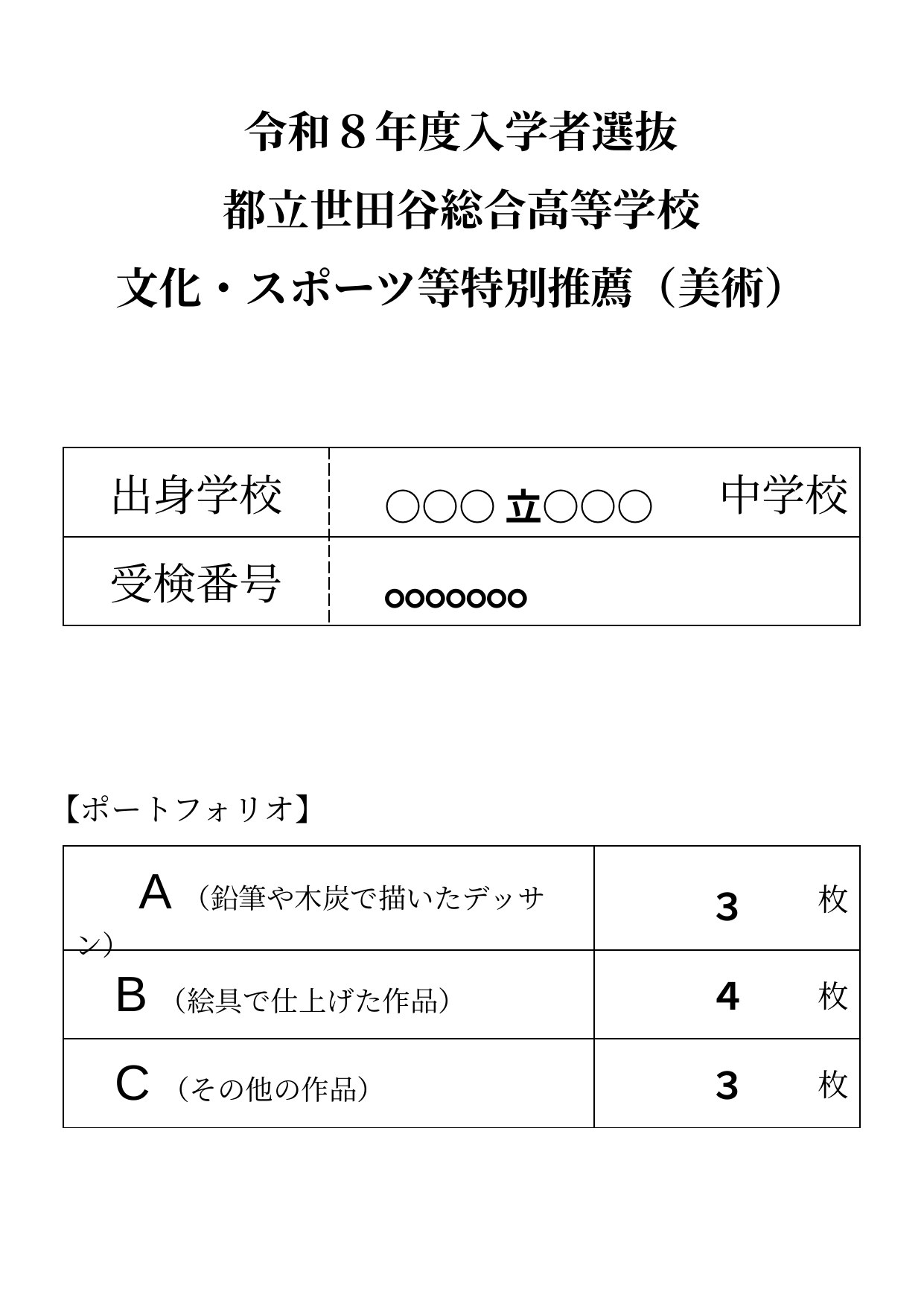

# 令和８年度入学者選抜 都立世田谷総合高等学校 文化・スポーツ等特別推薦（美術）
○○○立○○○
○○○○○○○
| 出身学校 | 中学校 |
| --- | --- |
| 受検番号 |  |
①基本情報を記入してください
【ポートフォリオ】
３
４
３
| A（鉛筆や木炭で描いたデッサン） | 枚 |
| --- | --- |
| B（絵具で仕上げた作品） | 枚 |
| C（その他の作品） | 枚 |
数を記入してください。
ABは３以上
Cは０～４